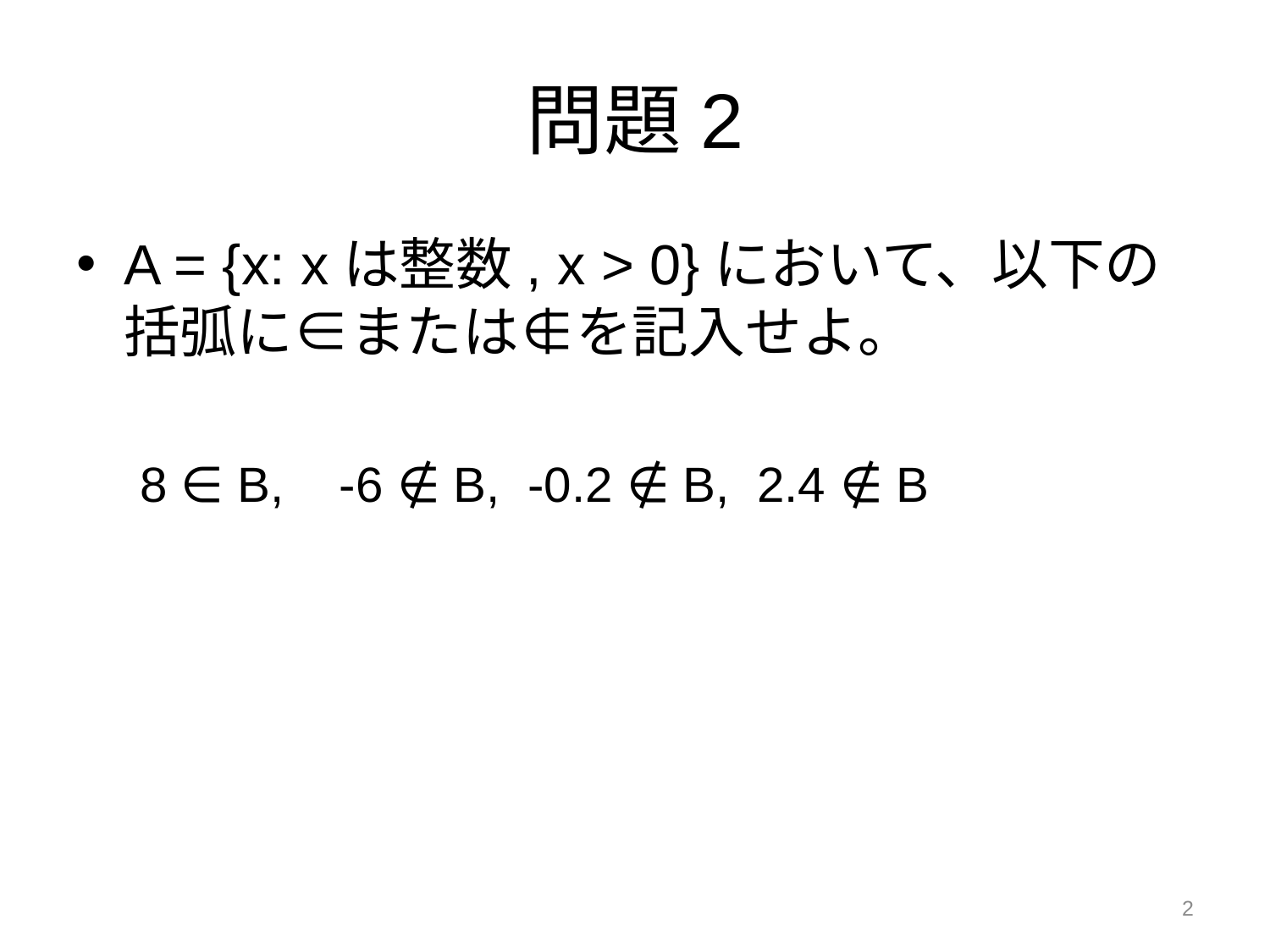

# 問題2
A = {x: xは整数, x > 0}において、以下の括弧に∈または∉を記入せよ。

8 ∈ B,    -6 ∉ B,  -0.2 ∉ B,  2.4 ∉ B

2